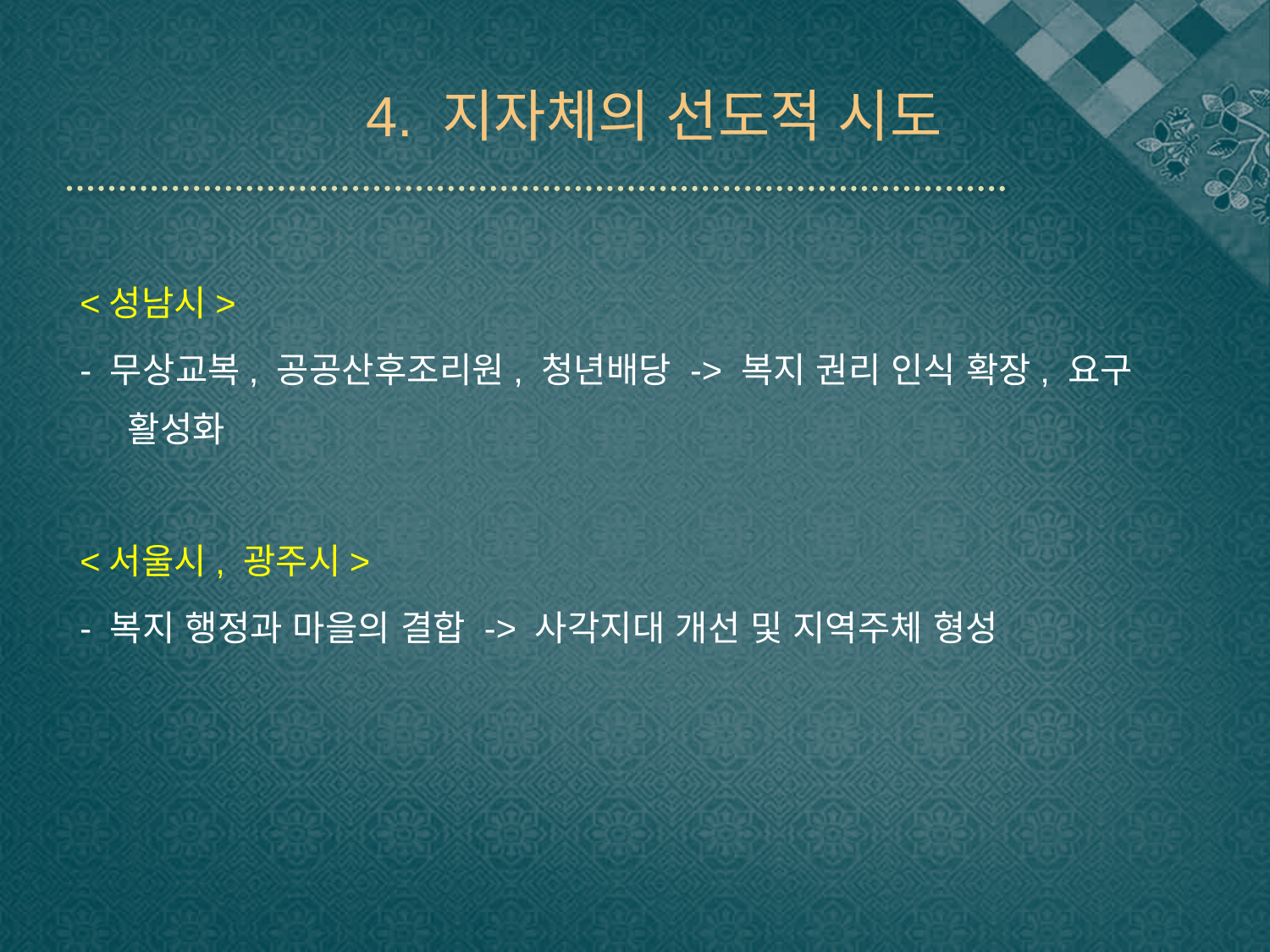

# 4. 지자체의 선도적 시도

<성남시>
- 무상교복, 공공산후조리원, 청년배당 -> 복지 권리 인식 확장, 요구 활성화

<서울시, 광주시>
- 복지 행정과 마을의 결합 -> 사각지대 개선 및 지역주체 형성